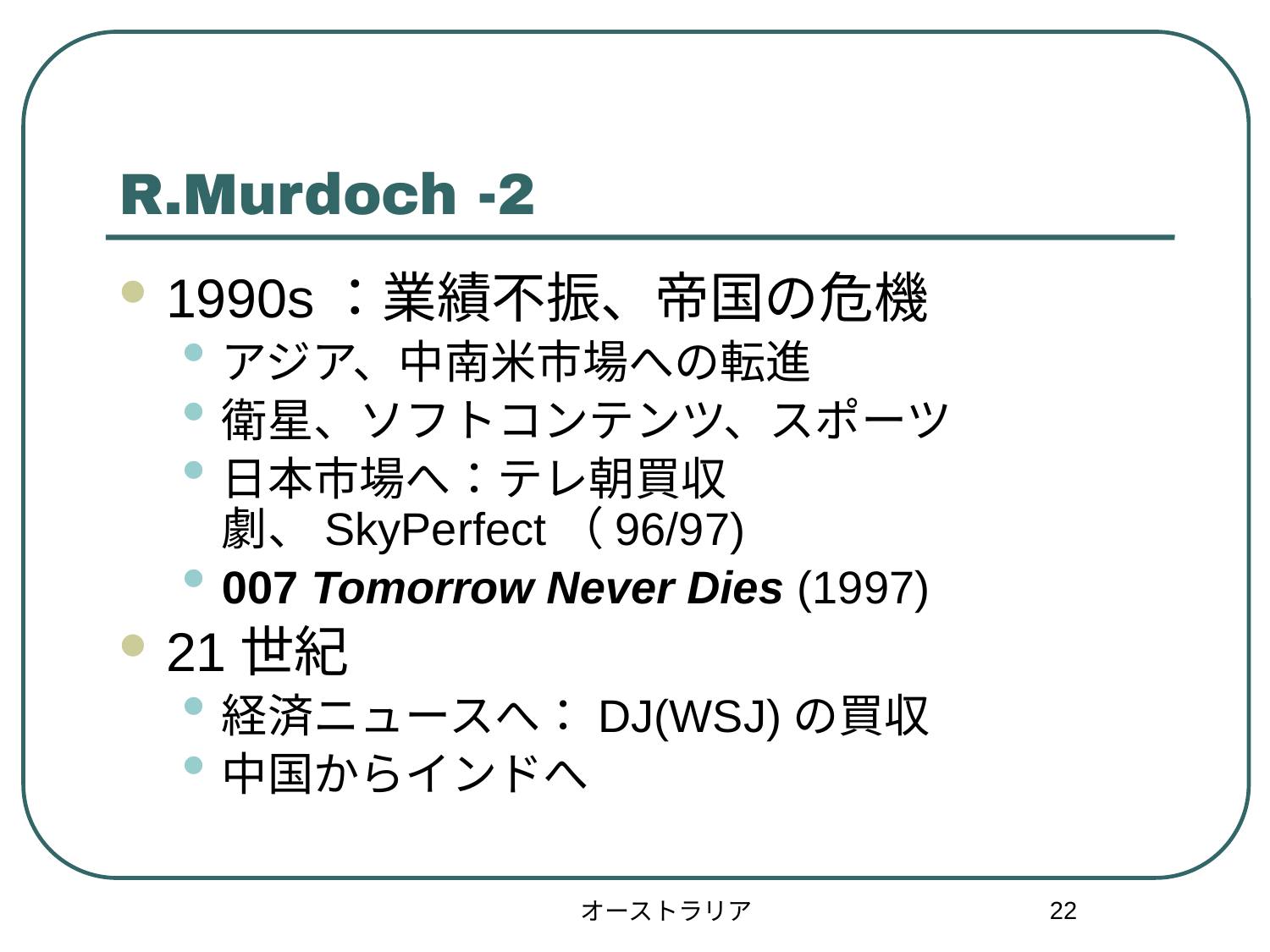

# R.Murdoch -2
1990s：業績不振、帝国の危機
アジア、中南米市場への転進
衛星、ソフトコンテンツ、スポーツ
日本市場へ：テレ朝買収劇、SkyPerfect（96/97)
007 Tomorrow Never Dies (1997)
21世紀
経済ニュースへ：DJ(WSJ)の買収
中国からインドへ
22
オーストラリア